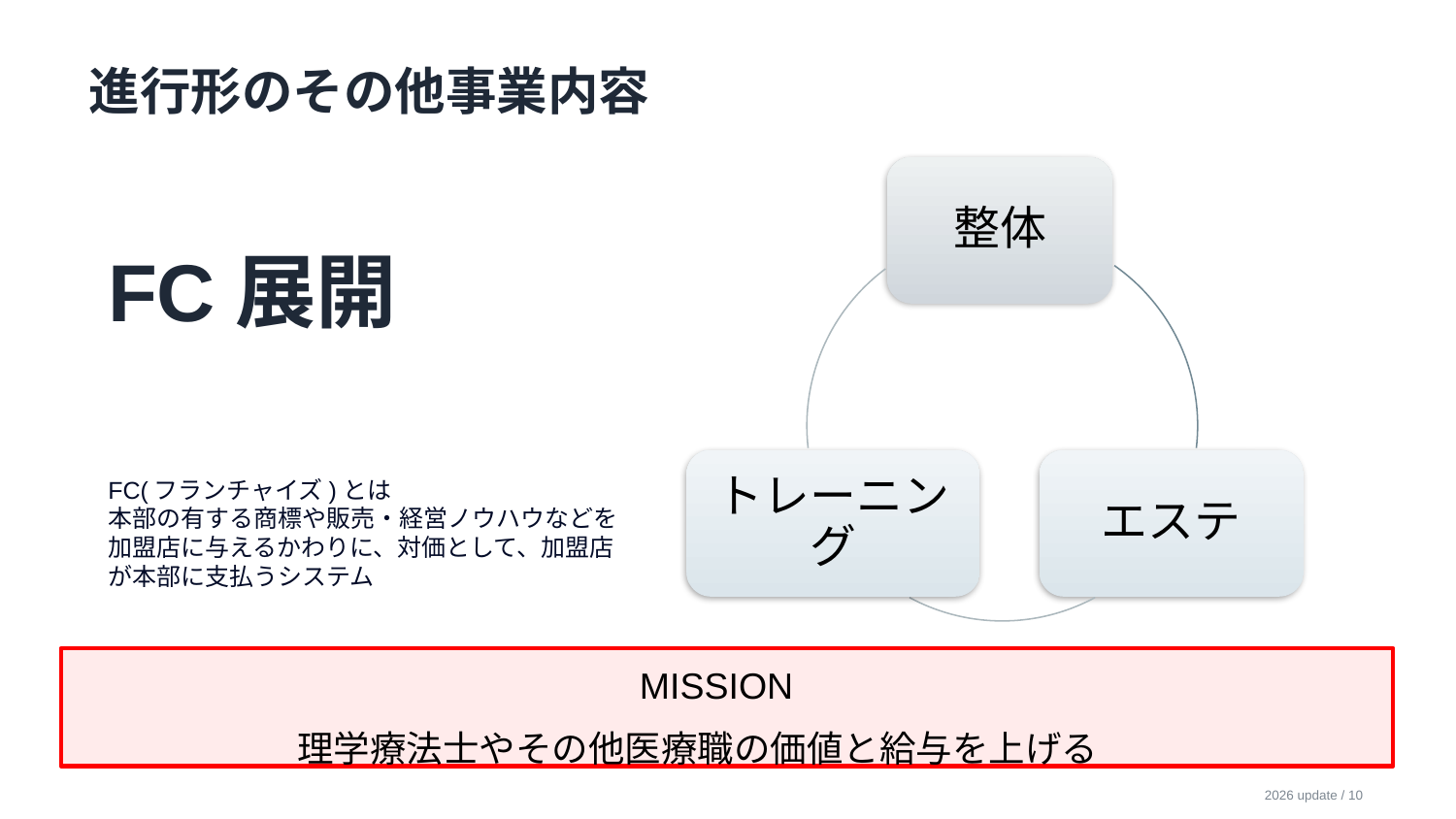

進行形のその他事業内容

整体

トレーニング
エステ
FC展開
FC(フランチャイズ)とは
本部の有する商標や販売・経営ノウハウなどを加盟店に与えるかわりに、対価として、加盟店が本部に支払うシステム

MISSION
理学療法士やその他医療職の価値と給与を上げる
2026 update / 10